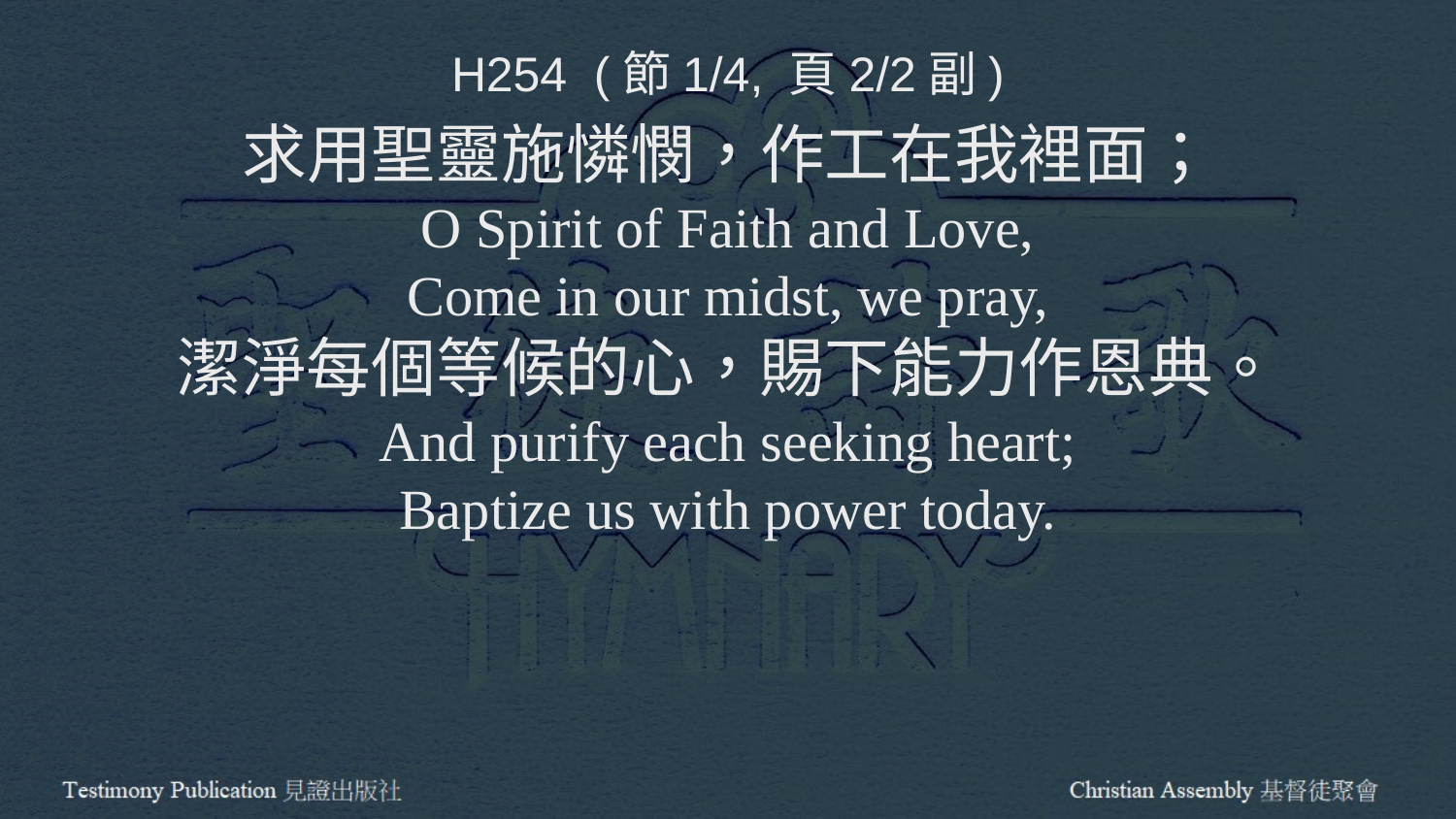

H254  (節1/4, 頁2/2副)
求用聖靈施憐憫，作工在我裡面；
O Spirit of Faith and Love,
Come in our midst, we pray,
潔淨每個等候的心，賜下能力作恩典。
And purify each seeking heart;
Baptize us with power today.